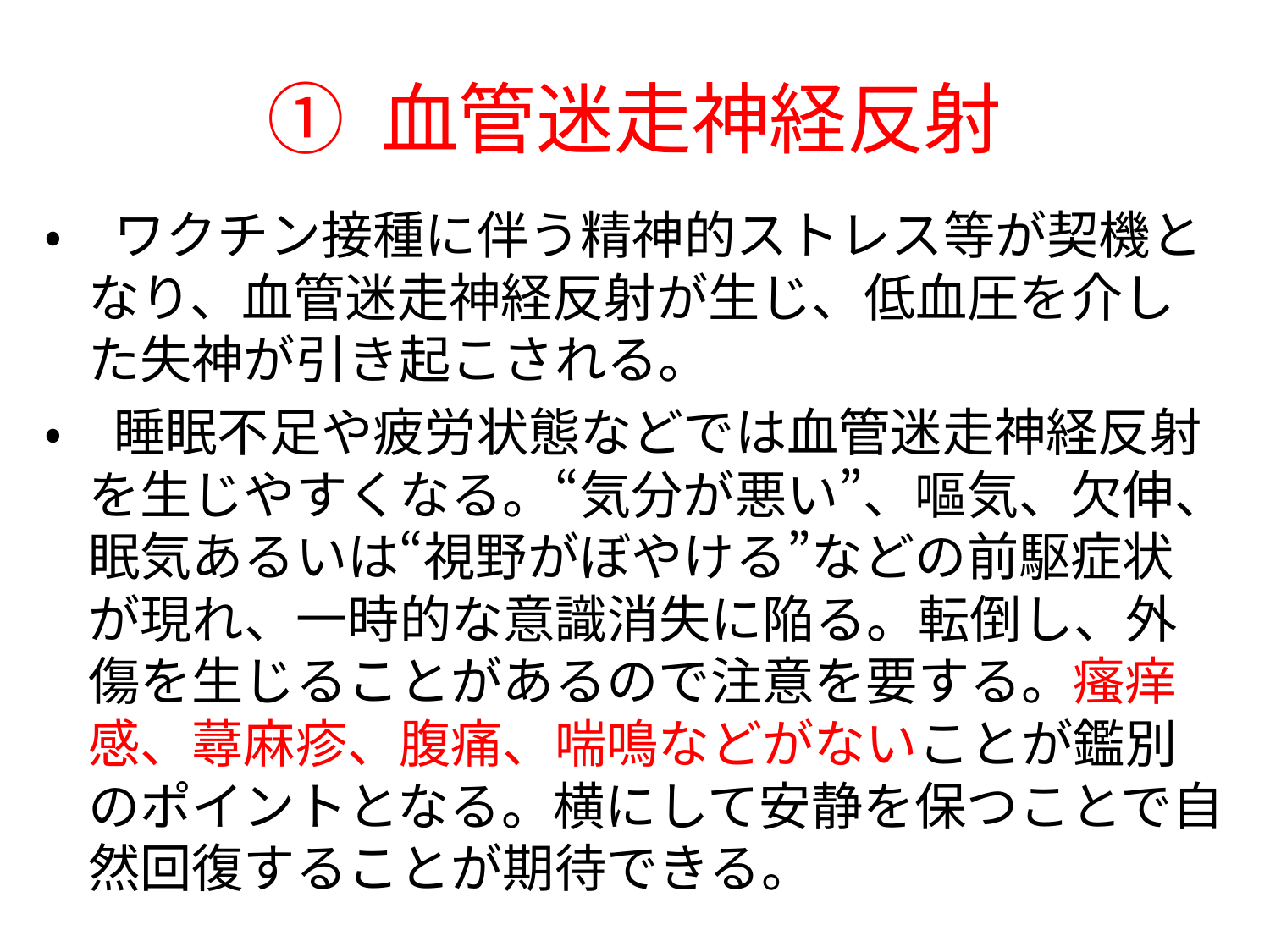

# ① 血管迷走神経反射
・　ワクチン接種に伴う精神的ストレス等が契機となり、血管迷走神経反射が生じ、低血圧を介した失神が引き起こされる。
・　睡眠不足や疲労状態などでは血管迷走神経反射を生じやすくなる。“気分が悪い”、嘔気、欠伸、眠気あるいは“視野がぼやける”などの前駆症状が現れ、一時的な意識消失に陥る。転倒し、外傷を生じることがあるので注意を要する。瘙痒感、蕁麻疹、腹痛、喘鳴などがないことが鑑別のポイントとなる。横にして安静を保つことで自然回復することが期待できる。